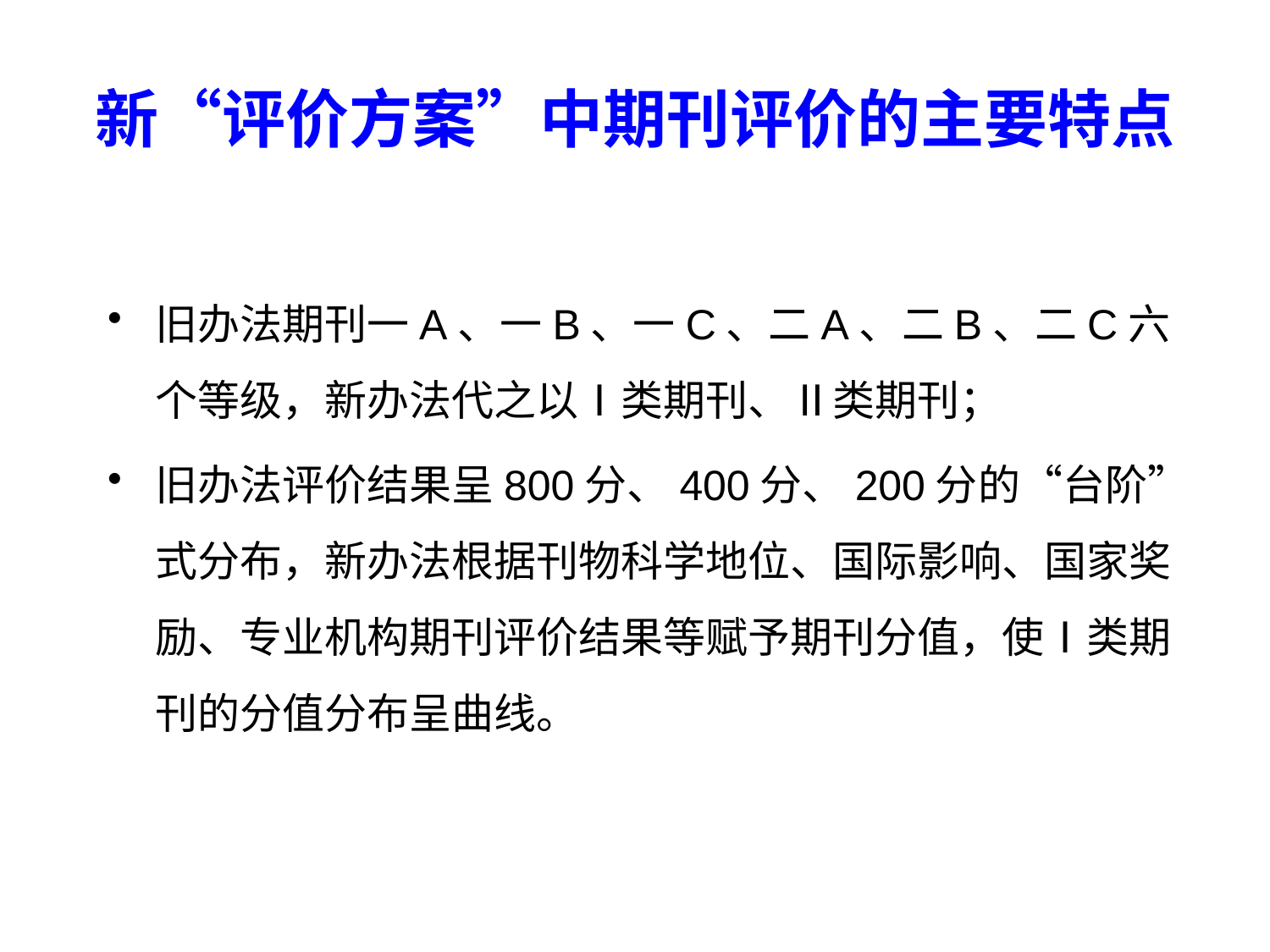

# 新“评价方案”中期刊评价的主要特点
旧办法期刊一A、一B、一C、二A、二B、二C六个等级，新办法代之以Ⅰ类期刊、Ⅱ类期刊；
旧办法评价结果呈800分、400分、200分的“台阶”式分布，新办法根据刊物科学地位、国际影响、国家奖励、专业机构期刊评价结果等赋予期刊分值，使Ⅰ类期刊的分值分布呈曲线。